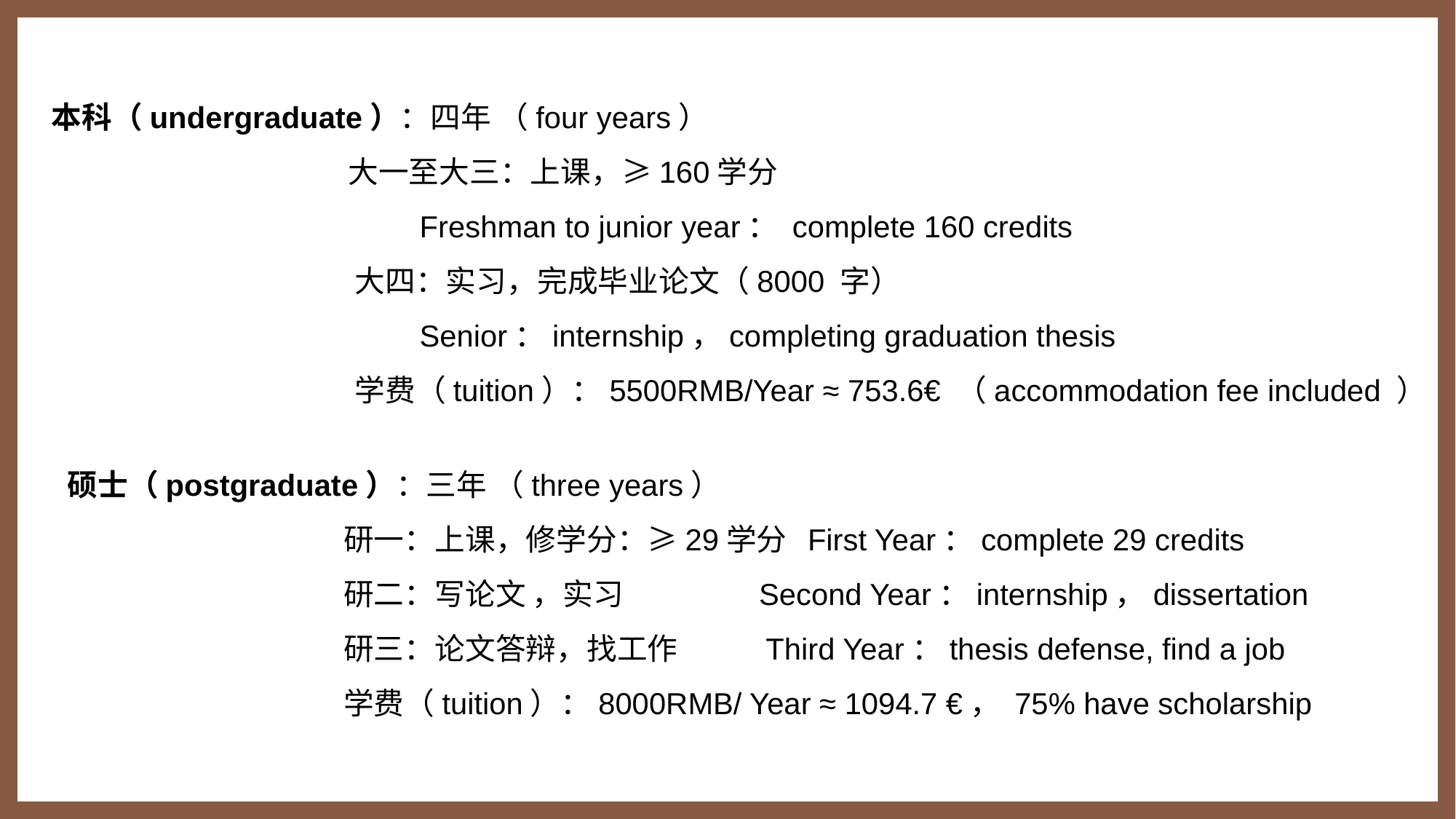

本科（undergraduate）：四年 （four years）
                                           大一至大三：上课，≥160学分
                                            Freshman to junior year： complete 160 credits
                                            大四：实习，完成毕业论文（8000 字）
                                            Senior：internship，completing graduation thesis
                                            学费（tuition）：5500RMB/Year ≈ 753.6€ （accommodation fee included ）

硕士（postgraduate）：三年 （three years）
                                        研一：上课，修学分：≥29学分  First Year：complete 29 credits
                                        研二：写论文 ，实习                   Second Year：internship，dissertation
                                        研三：论文答辩，找工作            Third Year：thesis defense, find a job
                                        学费（tuition）：8000RMB/ Year ≈ 1094.7 €， 75% have scholarship